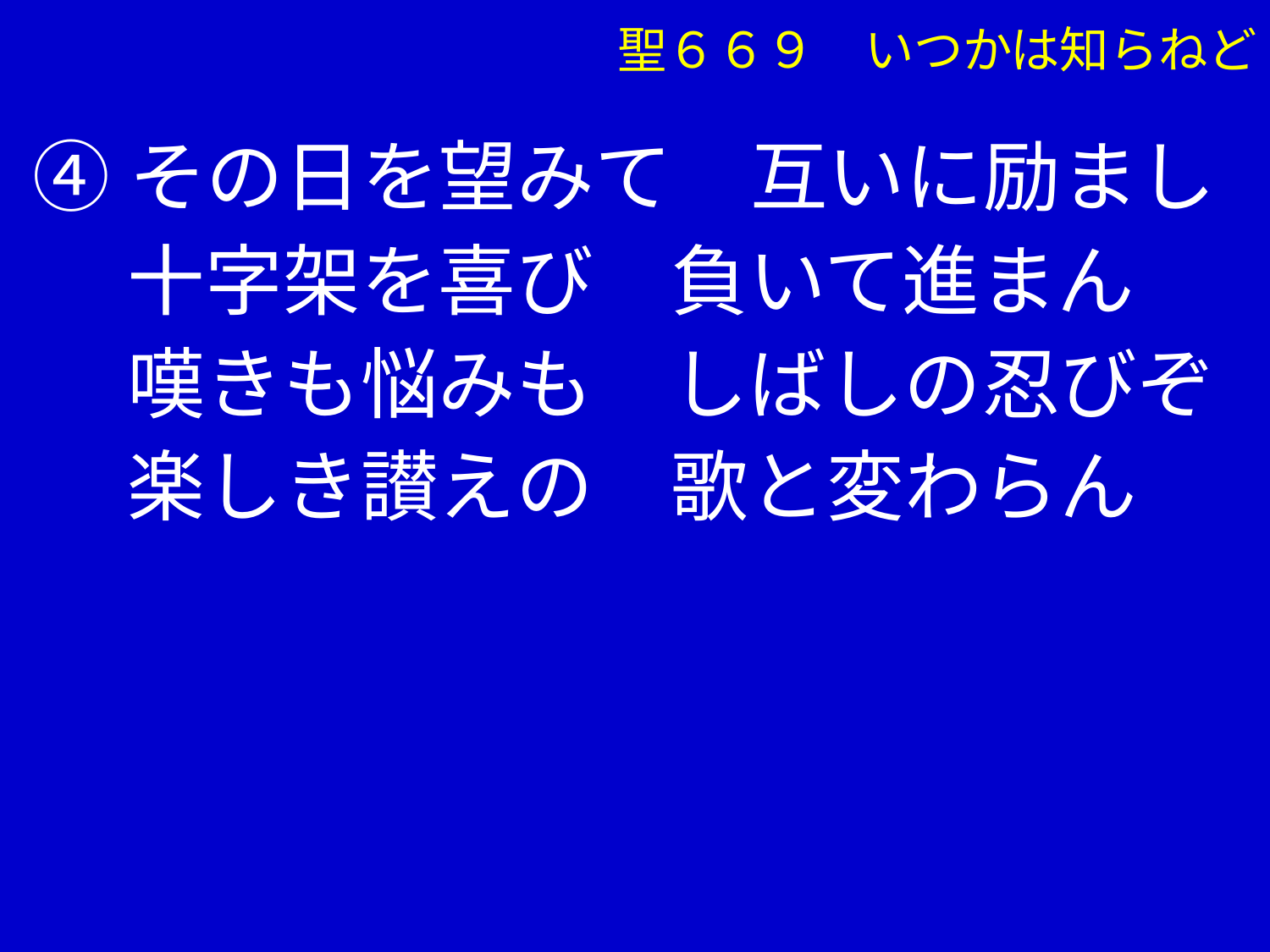

聖６６９　いつかは知らねど
④その日を望みて　互いに励まし
　 十字架を喜び　負いて進まん
　 嘆きも悩みも　しばしの忍びぞ
　 楽しき讃えの　歌と変わらん